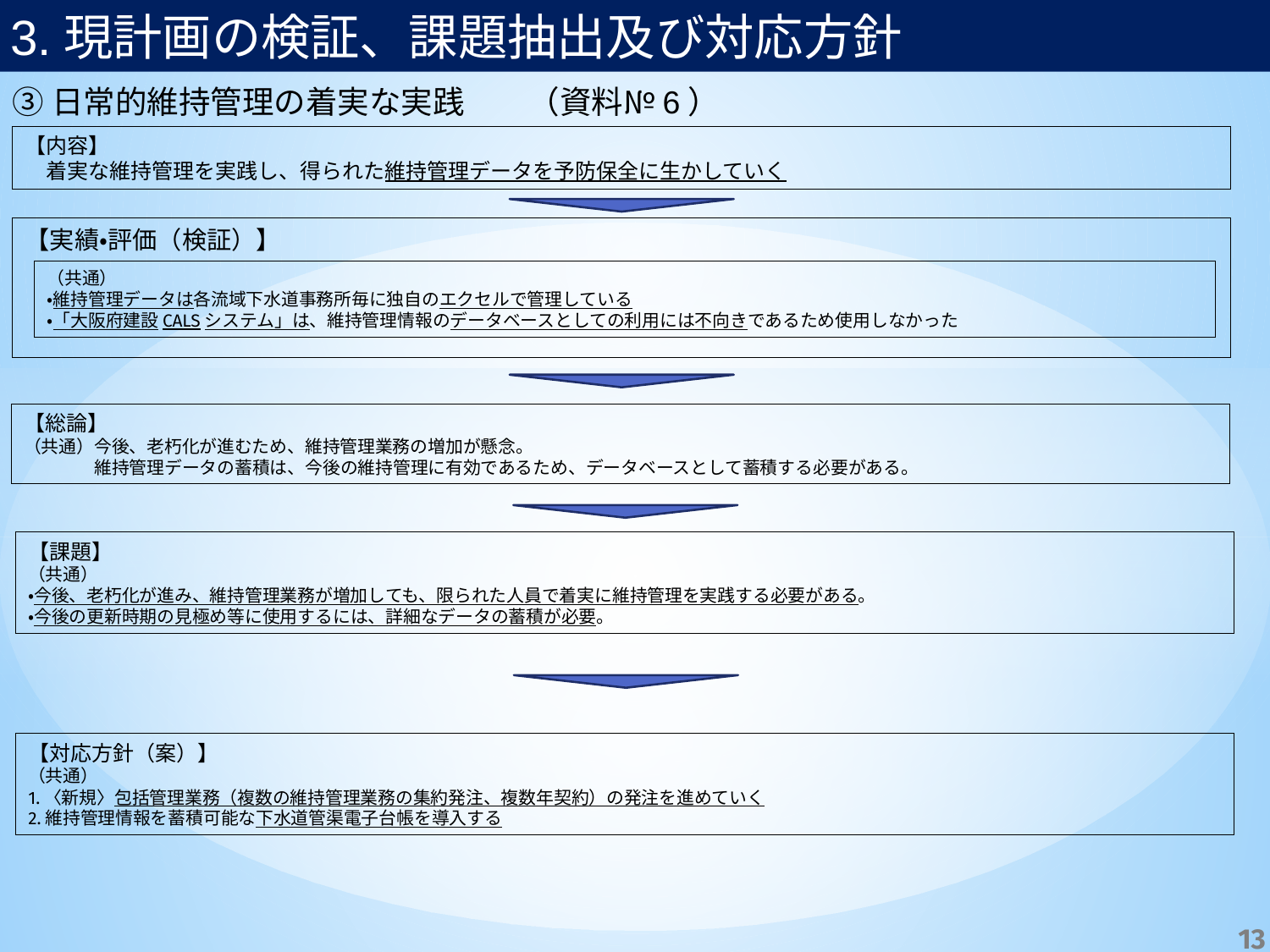

3.現計画の検証、課題抽出及び対応方針
③日常的維持管理の着実な実践　　（資料№6）
【内容】
　着実な維持管理を実践し、得られた維持管理データを予防保全に生かしていく

【実績・評価（検証）】

（共通）
・維持管理データは各流域下水道事務所毎に独自のエクセルで管理している
・「大阪府建設CALSシステム」は、維持管理情報のデータベースとしての利用には不向きであるため使用しなかった

【総論】
（共通）今後、老朽化が進むため、維持管理業務の増加が懸念。
　　　　維持管理データの蓄積は、今後の維持管理に有効であるため、データベースとして蓄積する必要がある。

【課題】
（共通）
・今後、老朽化が進み、維持管理業務が増加しても、限られた人員で着実に維持管理を実践する必要がある。
・今後の更新時期の見極め等に使用するには、詳細なデータの蓄積が必要。

【対応方針（案）】
（共通）
1.〈新規〉包括管理業務（複数の維持管理業務の集約発注、複数年契約）の発注を進めていく
2.維持管理情報を蓄積可能な下水道管渠電子台帳を導入する
13